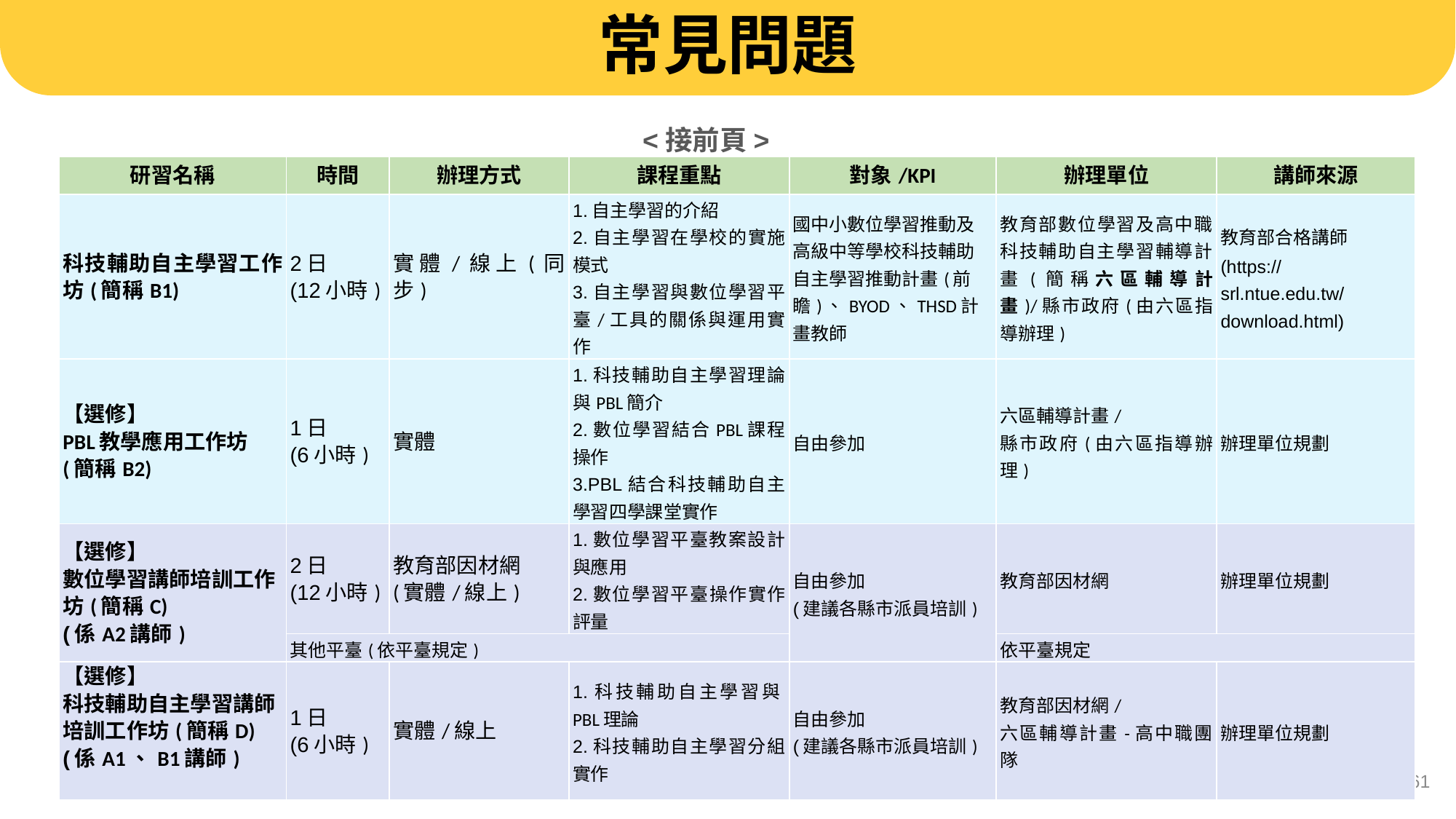

# 常見問題
<接前頁>
| 研習名稱 | 時間 | 辦理方式 | 課程重點 | 對象/KPI | 辦理單位 | 講師來源 |
| --- | --- | --- | --- | --- | --- | --- |
| 科技輔助自主學習工作坊(簡稱B1) | 2日 (12小時) | 實體/線上(同步) | 1.自主學習的介紹 2.自主學習在學校的實施模式 3.自主學習與數位學習平臺/工具的關係與運用實作 | 國中小數位學習推動及高級中等學校科技輔助自主學習推動計畫(前瞻)、BYOD、THSD計畫教師 | 教育部數位學習及高中職科技輔助自主學習輔導計畫(簡稱六區輔導計畫)/縣市政府(由六區指導辦理) | 教育部合格講師 (https://srl.ntue.edu.tw/download.html) |
| 【選修】 PBL教學應用工作坊 (簡稱B2) | 1日 (6小時) | 實體 | 1.科技輔助自主學習理論與PBL簡介 2.數位學習結合PBL課程操作 3.PBL結合科技輔助自主學習四學課堂實作 | 自由參加 | 六區輔導計畫/ 縣市政府(由六區指導辦理) | 辦理單位規劃 |
| 【選修】 數位學習講師培訓工作坊(簡稱C) (係A2講師) | 2日 (12小時) | 教育部因材網 (實體/線上) | 1.數位學習平臺教案設計與應用 2.數位學習平臺操作實作評量 | 自由參加 (建議各縣市派員培訓) | 教育部因材網 | 辦理單位規劃 |
|  | 其他平臺(依平臺規定) |  |  |  | 依平臺規定 |  |
| 【選修】 科技輔助自主學習講師培訓工作坊(簡稱D) (係A1、B1講師) | 1日 (6小時) | 實體/線上 | 1.科技輔助自主學習與PBL理論 2.科技輔助自主學習分組實作 | 自由參加 (建議各縣市派員培訓) | 教育部因材網/ 六區輔導計畫-高中職團隊 | 辦理單位規劃 |
61